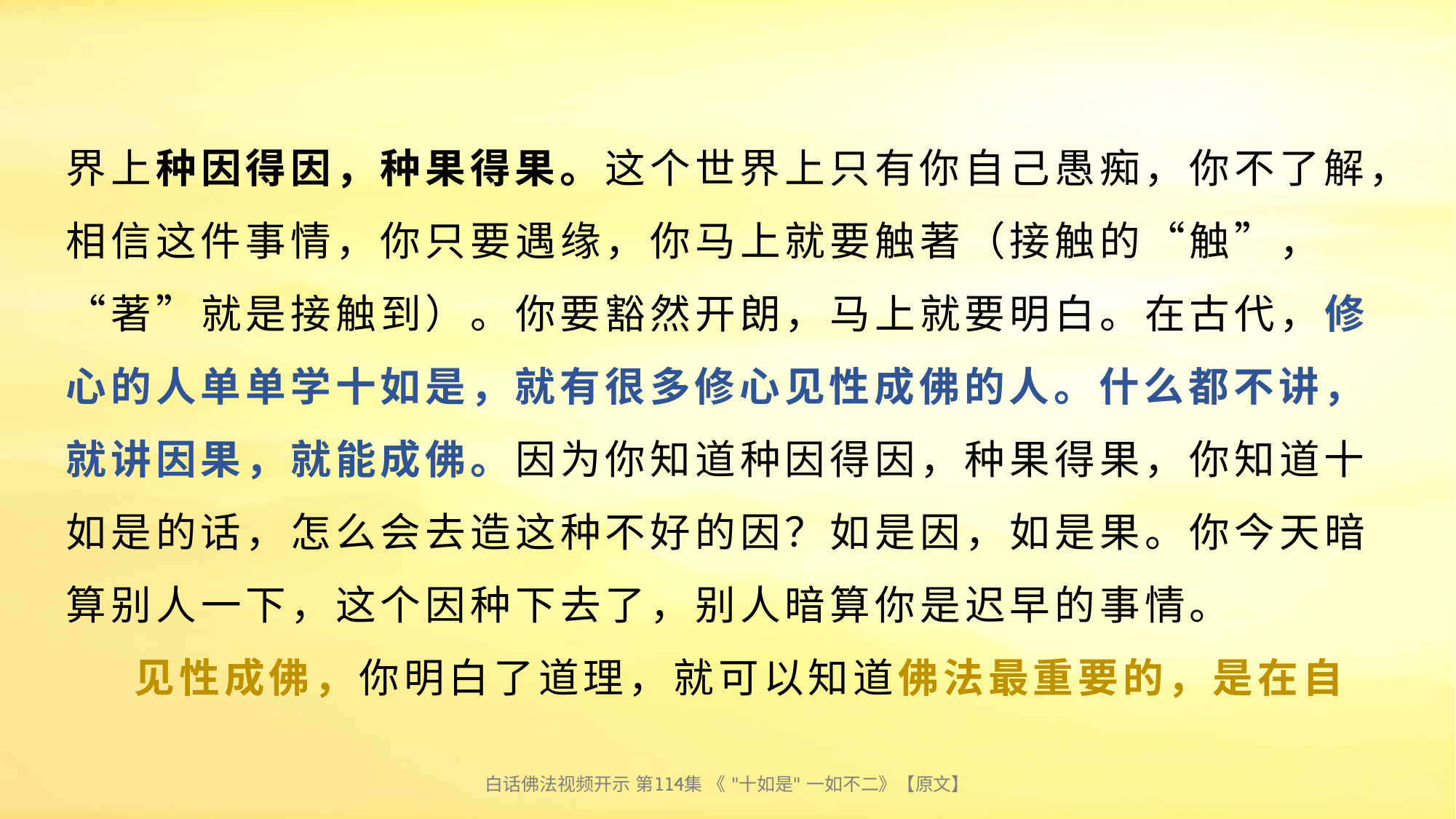

# 界上种因得因，种果得果。这个世界上只有你自己愚痴，你不了解，相信这件事情，你只要遇缘，你马上就要触著（接触的“触”，“著”就是接触到）。你要豁然开朗，马上就要明白。在古代，修心的人单单学十如是，就有很多修心见性成佛的人。什么都不讲，就讲因果，就能成佛。因为你知道种因得因，种果得果，你知道十如是的话，怎么会去造这种不好的因？如是因，如是果。你今天暗算别人一下，这个因种下去了，别人暗算你是迟早的事情。 见性成佛，你明白了道理，就可以知道佛法最重要的，是在自
白话佛法视频开示 第114集 《 "十如是" 一如不二》【原文】